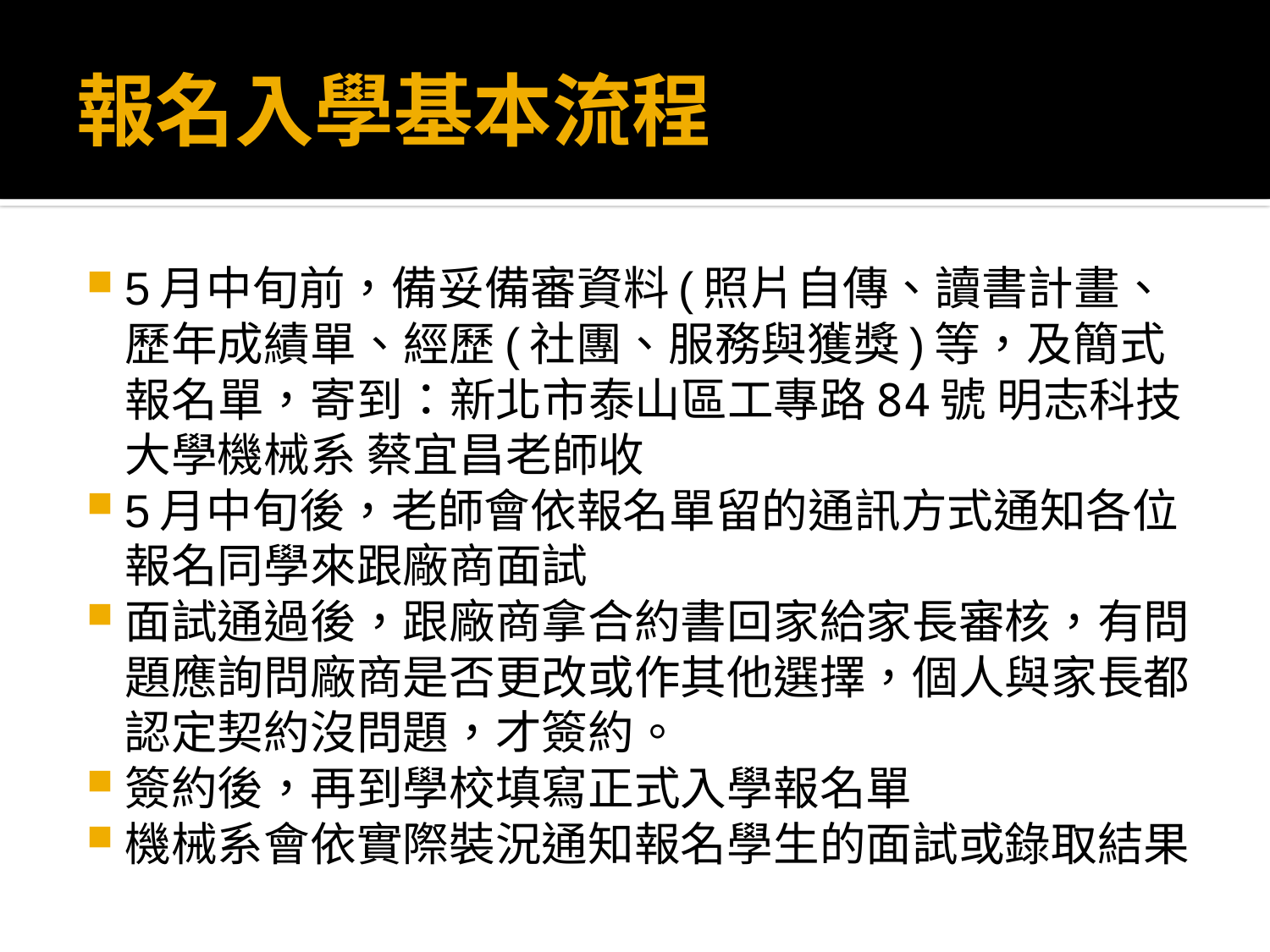

# 報名入學基本流程
5月中旬前，備妥備審資料(照片自傳、讀書計畫、歷年成績單、經歷(社團、服務與獲獎)等，及簡式報名單，寄到：新北市泰山區工專路84號 明志科技大學機械系 蔡宜昌老師收
5月中旬後，老師會依報名單留的通訊方式通知各位報名同學來跟廠商面試
面試通過後，跟廠商拿合約書回家給家長審核，有問題應詢問廠商是否更改或作其他選擇，個人與家長都認定契約沒問題，才簽約。
簽約後，再到學校填寫正式入學報名單
機械系會依實際裝況通知報名學生的面試或錄取結果